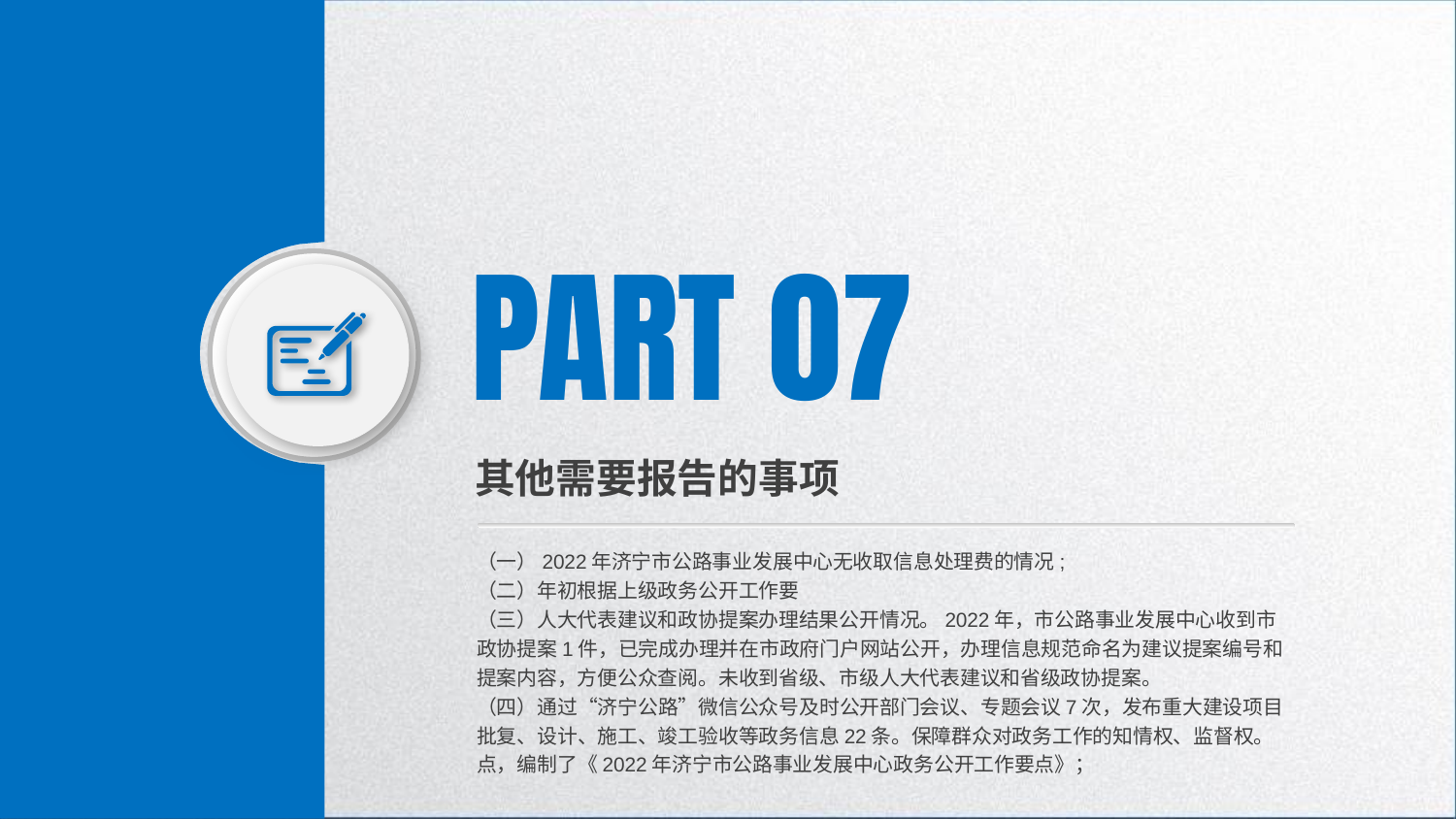

PART 07

其他需要报告的事项

（一）2022年济宁市公路事业发展中心无收取信息处理费的情况;
（二）年初根据上级政务公开工作要
（三）人大代表建议和政协提案办理结果公开情况。2022年，市公路事业发展中心收到市政协提案1件，已完成办理并在市政府门户网站公开，办理信息规范命名为建议提案编号和提案内容，方便公众查阅。未收到省级、市级人大代表建议和省级政协提案。
（四）通过“济宁公路”微信公众号及时公开部门会议、专题会议7次，发布重大建设项目批复、设计、施工、竣工验收等政务信息22条。保障群众对政务工作的知情权、监督权。点，编制了《2022年济宁市公路事业发展中心政务公开工作要点》；